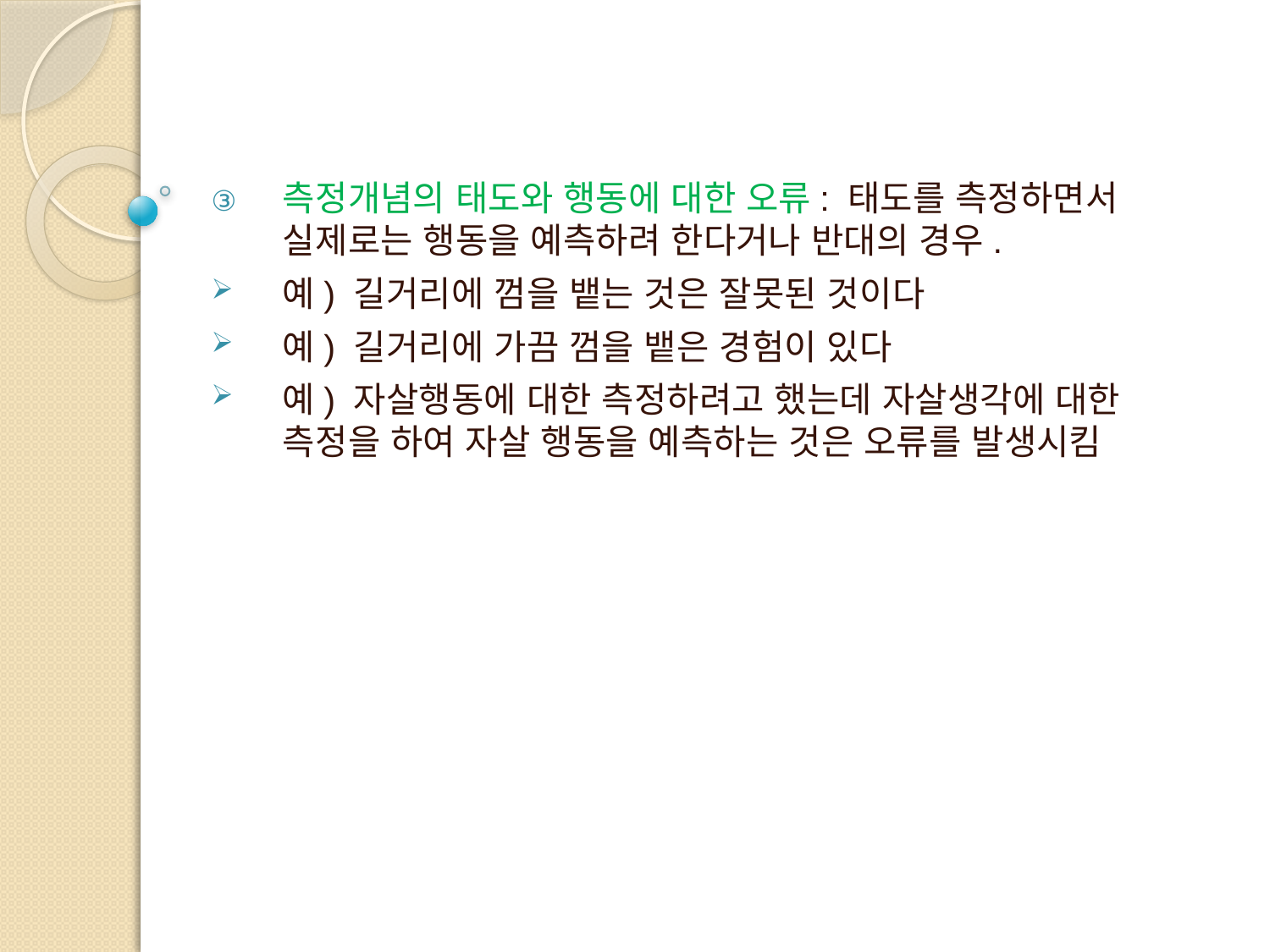

측정개념의 태도와 행동에 대한 오류: 태도를 측정하면서 실제로는 행동을 예측하려 한다거나 반대의 경우.
예) 길거리에 껌을 뱉는 것은 잘못된 것이다
예) 길거리에 가끔 껌을 뱉은 경험이 있다
예) 자살행동에 대한 측정하려고 했는데 자살생각에 대한 측정을 하여 자살 행동을 예측하는 것은 오류를 발생시킴